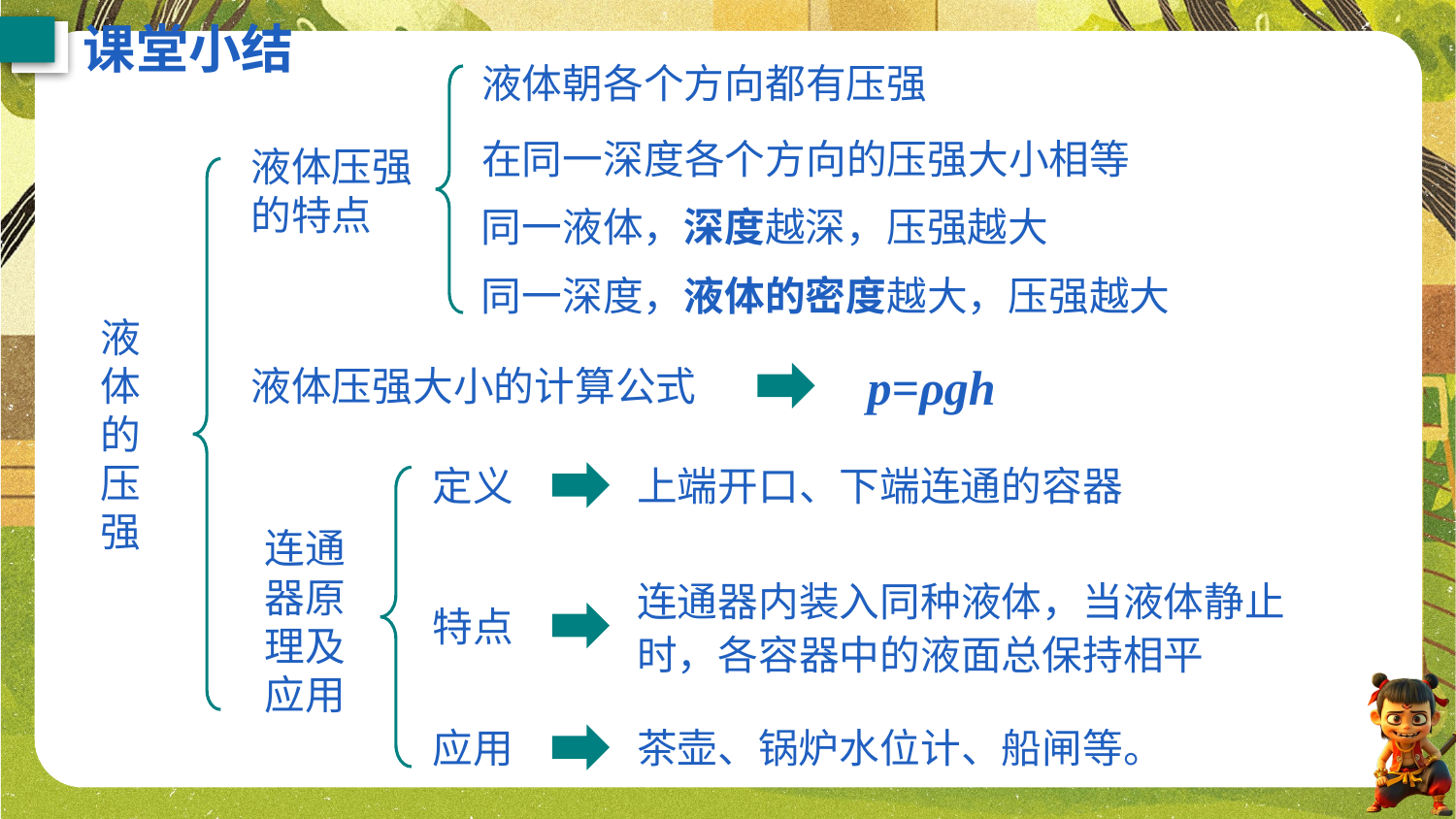

课堂小结

液体朝各个方向都有压强

在同一深度各个方向的压强大小相等
液体压强的特点

同一液体，深度越深，压强越大
同一深度，液体的密度越大，压强越大
液体的
压强
p=ρgh
液体压强大小的计算公式

定义
上端开口、下端连通的容器

连通器原理及应用
连通器内装入同种液体，当液体静止时，各容器中的液面总保持相平
特点

应用
茶壶、锅炉水位计、船闸等。